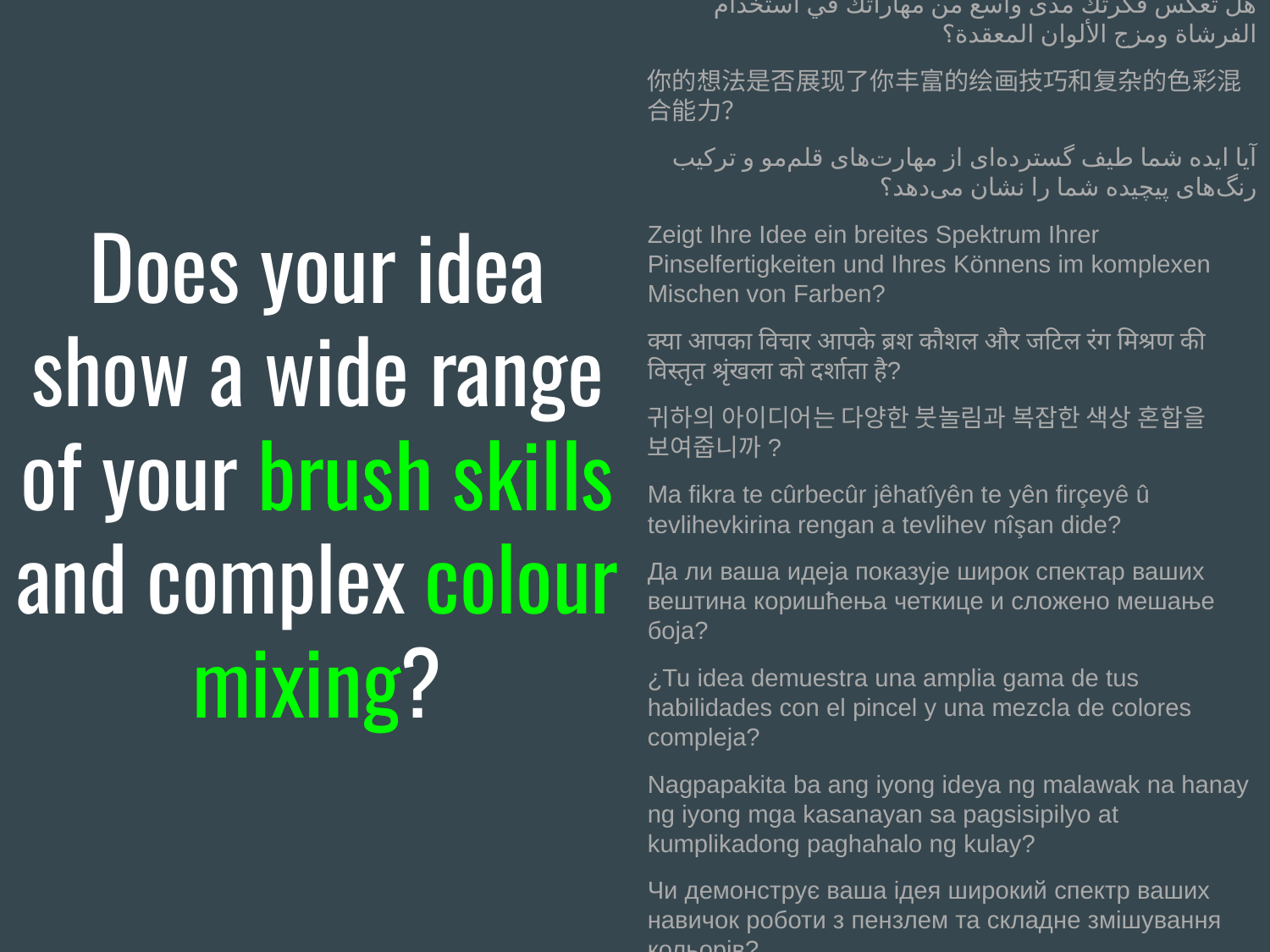

Does your idea show a wide range of your brush skills and complex colour mixing?
هل تعكس فكرتك مدى واسع من مهاراتك في استخدام الفرشاة ومزج الألوان المعقدة؟
你的想法是否展现了你丰富的绘画技巧和复杂的色彩混合能力？
آیا ایده شما طیف گسترده‌ای از مهارت‌های قلم‌مو و ترکیب رنگ‌های پیچیده شما را نشان می‌دهد؟
Zeigt Ihre Idee ein breites Spektrum Ihrer Pinselfertigkeiten und Ihres Könnens im komplexen Mischen von Farben?
क्या आपका विचार आपके ब्रश कौशल और जटिल रंग मिश्रण की विस्तृत श्रृंखला को दर्शाता है?
귀하의 아이디어는 다양한 붓놀림과 복잡한 색상 혼합을 보여줍니까?
Ma fikra te cûrbecûr jêhatîyên te yên firçeyê û tevlihevkirina rengan a tevlihev nîşan dide?
Да ли ваша идеја показује широк спектар ваших вештина коришћења четкице и сложено мешање боја?
¿Tu idea demuestra una amplia gama de tus habilidades con el pincel y una mezcla de colores compleja?
Nagpapakita ba ang iyong ideya ng malawak na hanay ng iyong mga kasanayan sa pagsisipilyo at kumplikadong paghahalo ng kulay?
Чи демонструє ваша ідея широкий спектр ваших навичок роботи з пензлем та складне змішування кольорів?